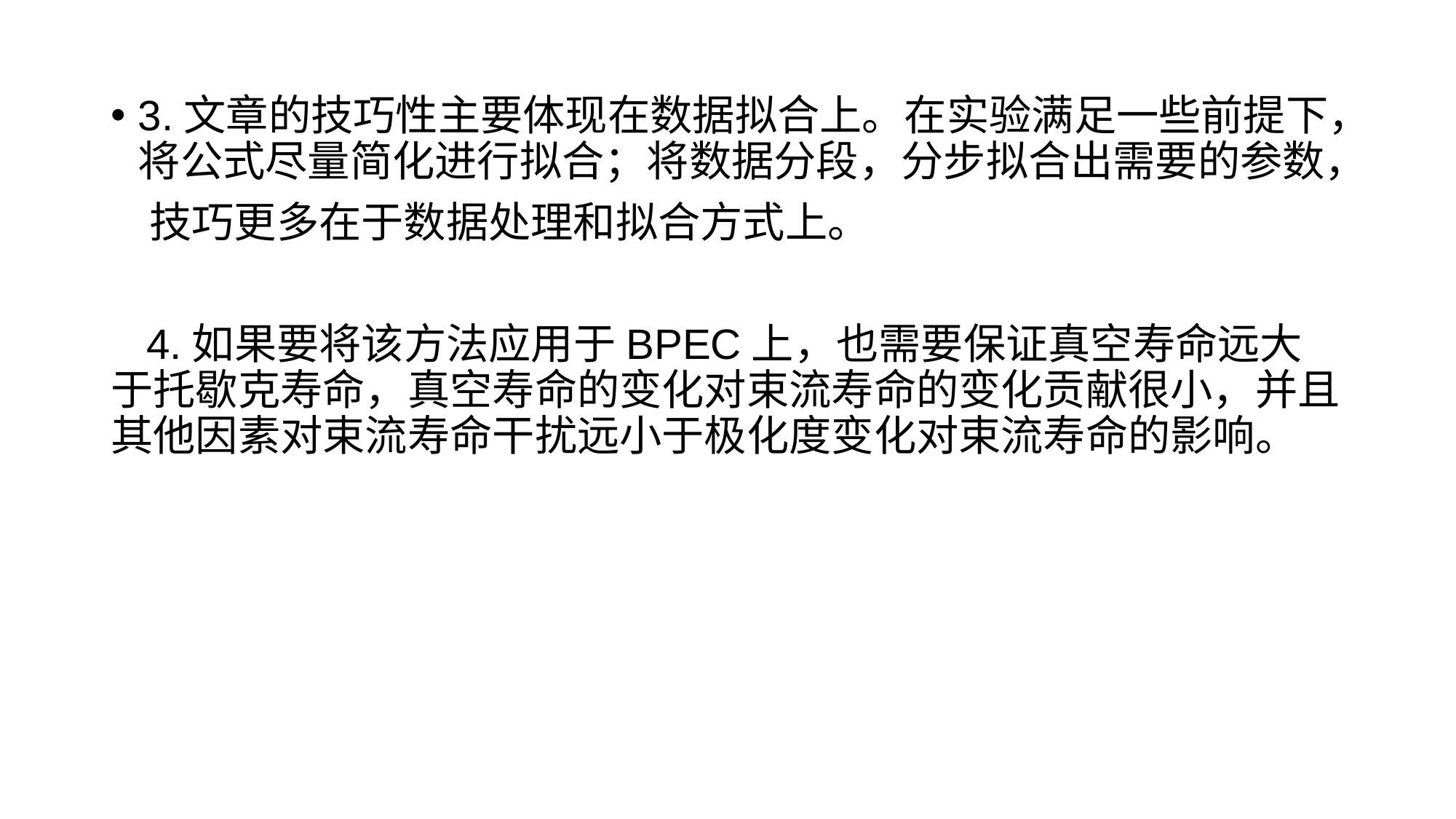

3.文章的技巧性主要体现在数据拟合上。在实验满足一些前提下，将公式尽量简化进行拟合；将数据分段，分步拟合出需要的参数，
   技巧更多在于数据处理和拟合方式上。

   4.如果要将该方法应用于BPEC上，也需要保证真空寿命远大于托歇克寿命，真空寿命的变化对束流寿命的变化贡献很小，并且其他因素对束流寿命干扰远小于极化度变化对束流寿命的影响。